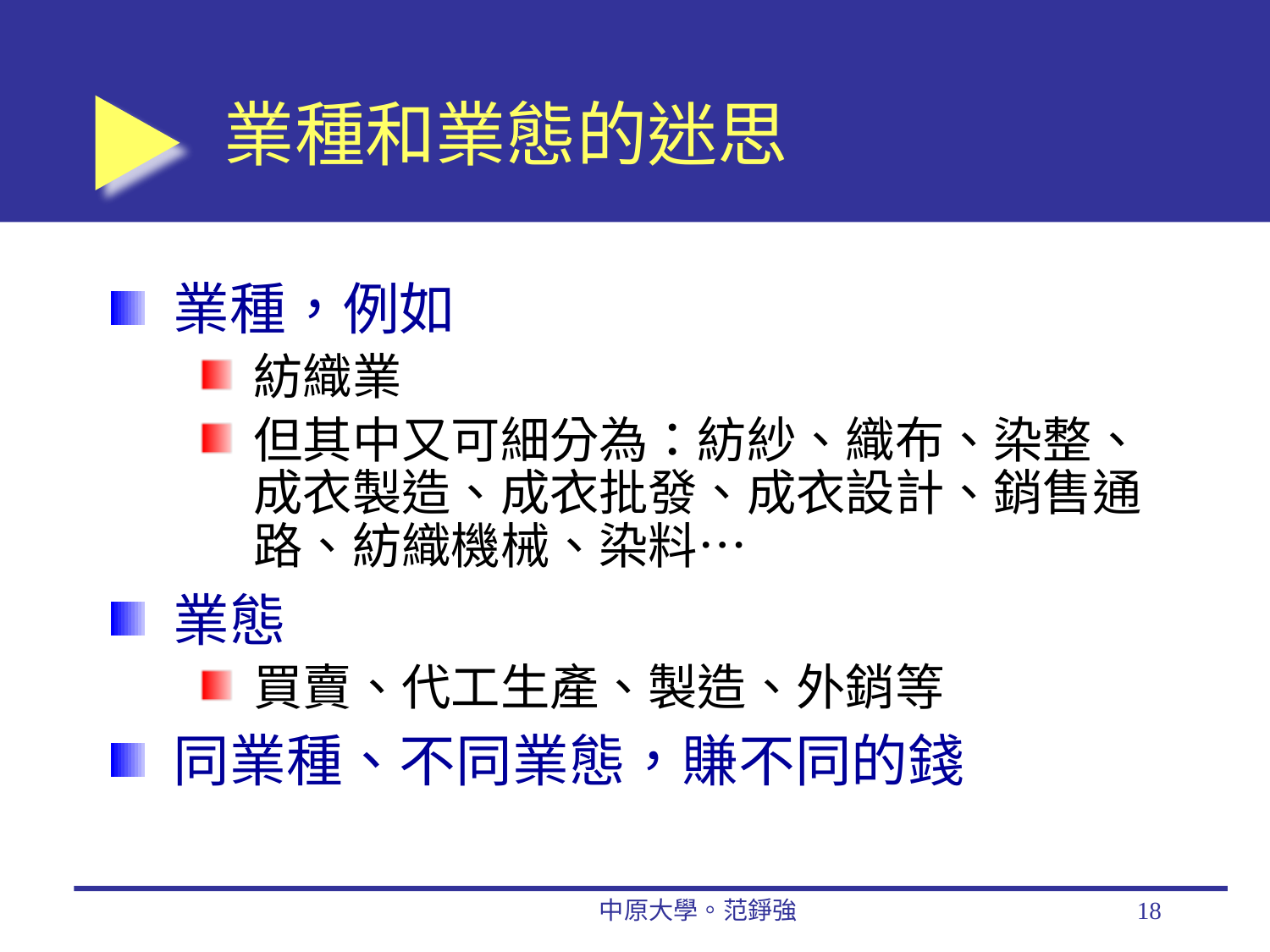

# 業種和業態的迷思
業種，例如
紡織業
但其中又可細分為：紡紗、織布、染整、成衣製造、成衣批發、成衣設計、銷售通路、紡織機械、染料…
業態
買賣、代工生產、製造、外銷等
同業種、不同業態，賺不同的錢
中原大學。范錚強
18